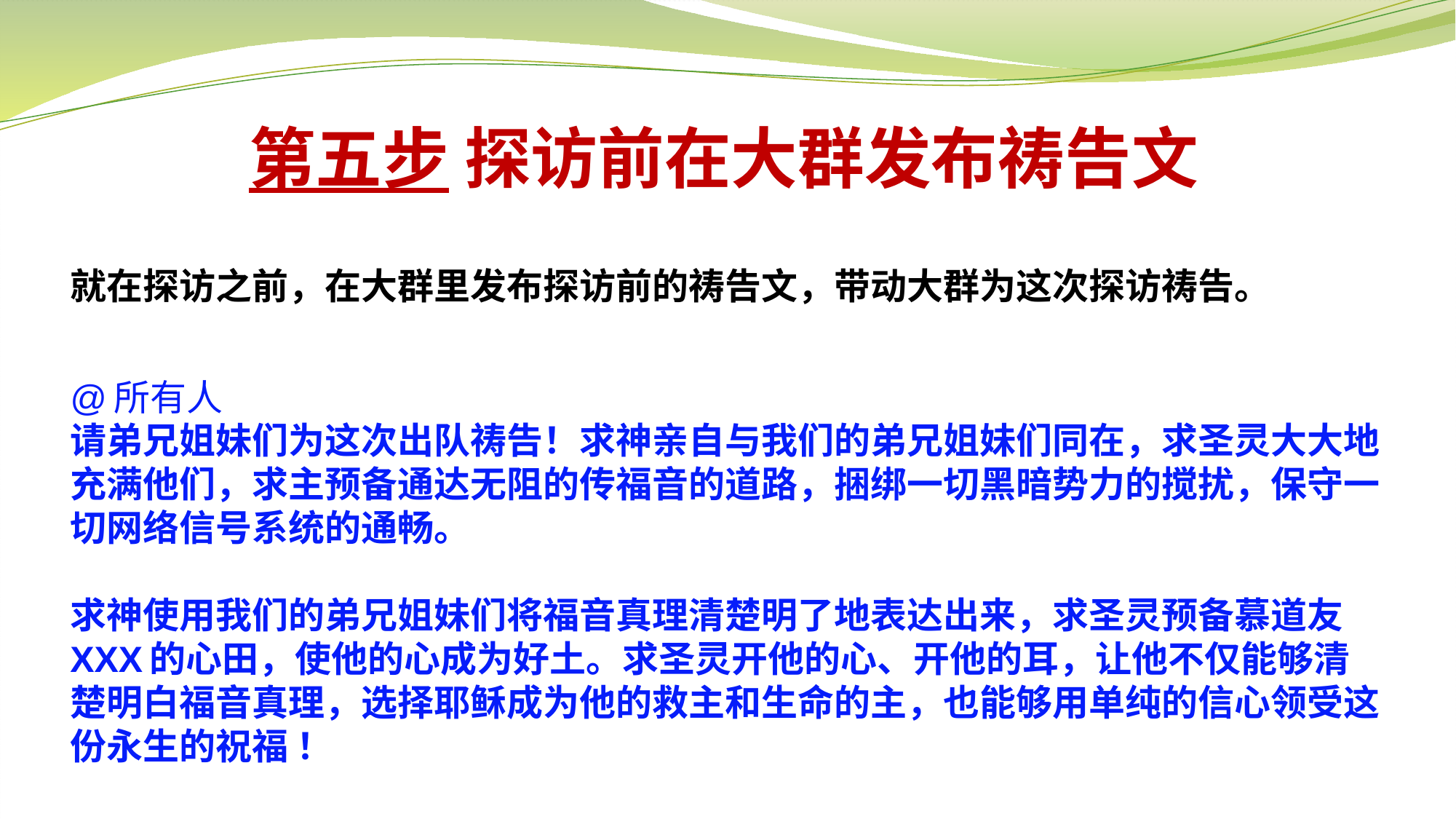

# 第五步 探访前在大群发布祷告文
就在探访之前，在大群里发布探访前的祷告文，带动大群为这次探访祷告。

@所有人
请弟兄姐妹们为这次出队祷告！求神亲自与我们的弟兄姐妹们同在，求圣灵大大地充满他们，求主预备通达无阻的传福音的道路，捆绑一切黑暗势力的搅扰，保守一切网络信号系统的通畅。
求神使用我们的弟兄姐妹们将福音真理清楚明了地表达出来，求圣灵预备慕道友XXX的心田，使他的心成为好土。求圣灵开他的心、开他的耳，让他不仅能够清楚明白福音真理，选择耶稣成为他的救主和生命的主，也能够用单纯的信心领受这份永生的祝福 ！